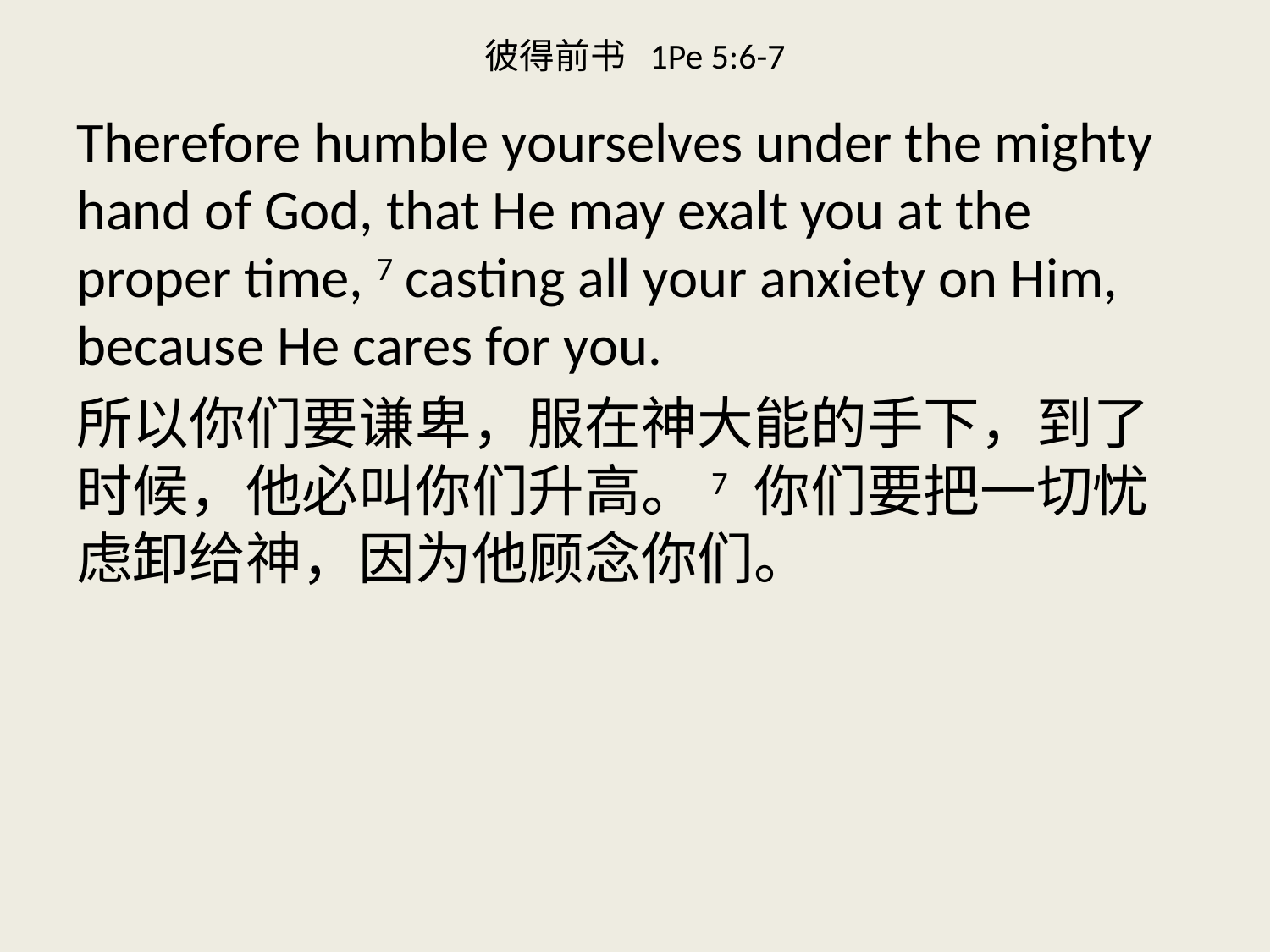

# 彼得前书  1Pe 5:6-7
Therefore humble yourselves under the mighty hand of God, that He may exalt you at the proper time, 7 casting all your anxiety on Him, because He cares for you.
所以你们要谦卑，服在神大能的手下，到了时候，他必叫你们升高。7 你们要把一切忧虑卸给神，因为他顾念你们。